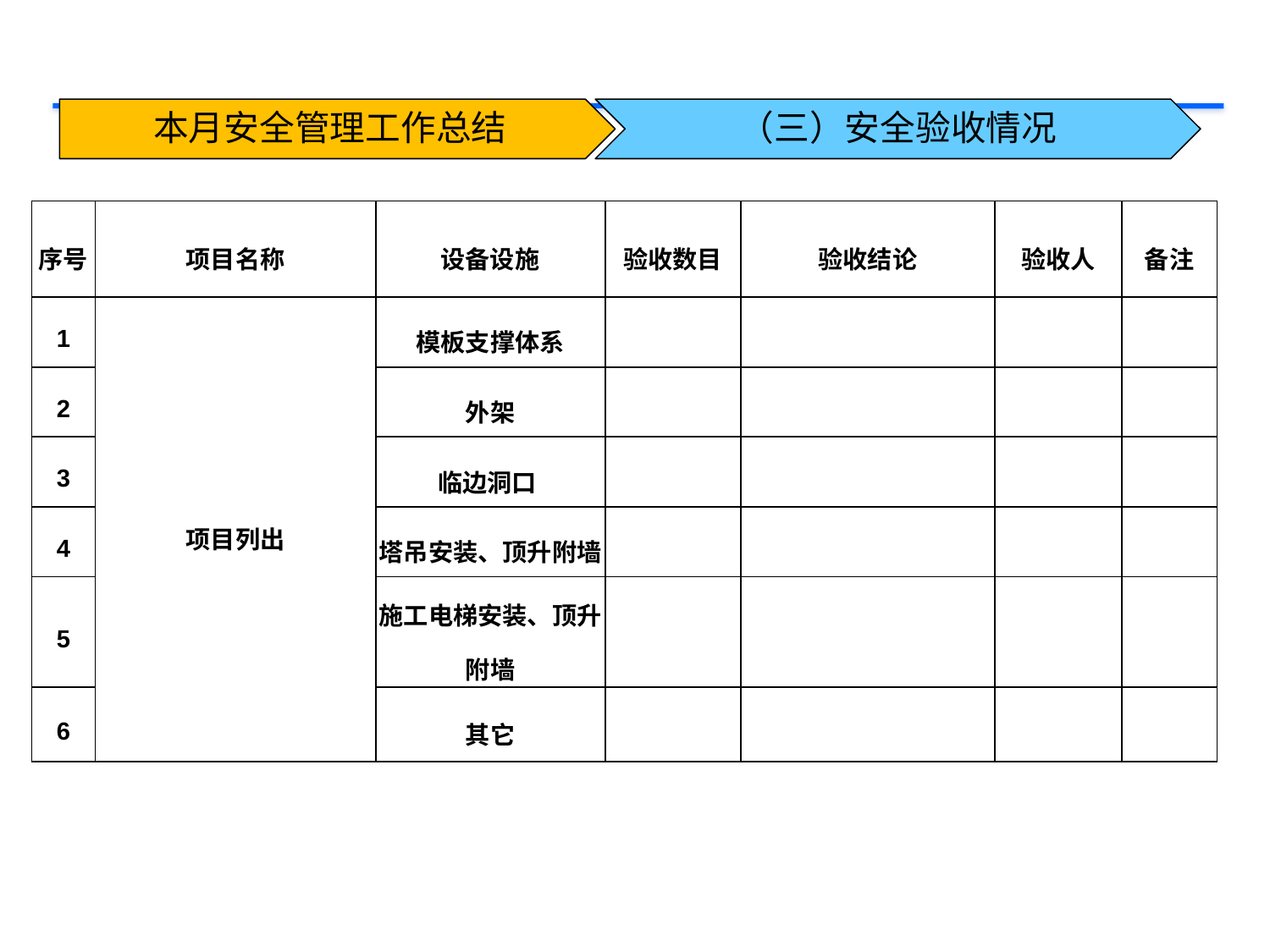

本月安全管理工作总结
（三）安全验收情况
| 序号 | 项目名称 | 设备设施 | 验收数目 | 验收结论 | 验收人 | 备注 |
| --- | --- | --- | --- | --- | --- | --- |
| 1 | 项目列出 | 模板支撑体系 |  |  |  |  |
| 2 |  | 外架 |  |  |  |  |
| 3 |  | 临边洞口 |  |  |  |  |
| 4 |  | 塔吊安装、顶升附墙 |  |  |  |  |
| 5 |  | 施工电梯安装、顶升附墙 |  |  |  |  |
| 6 |  | 其它 |  |  |  |  |